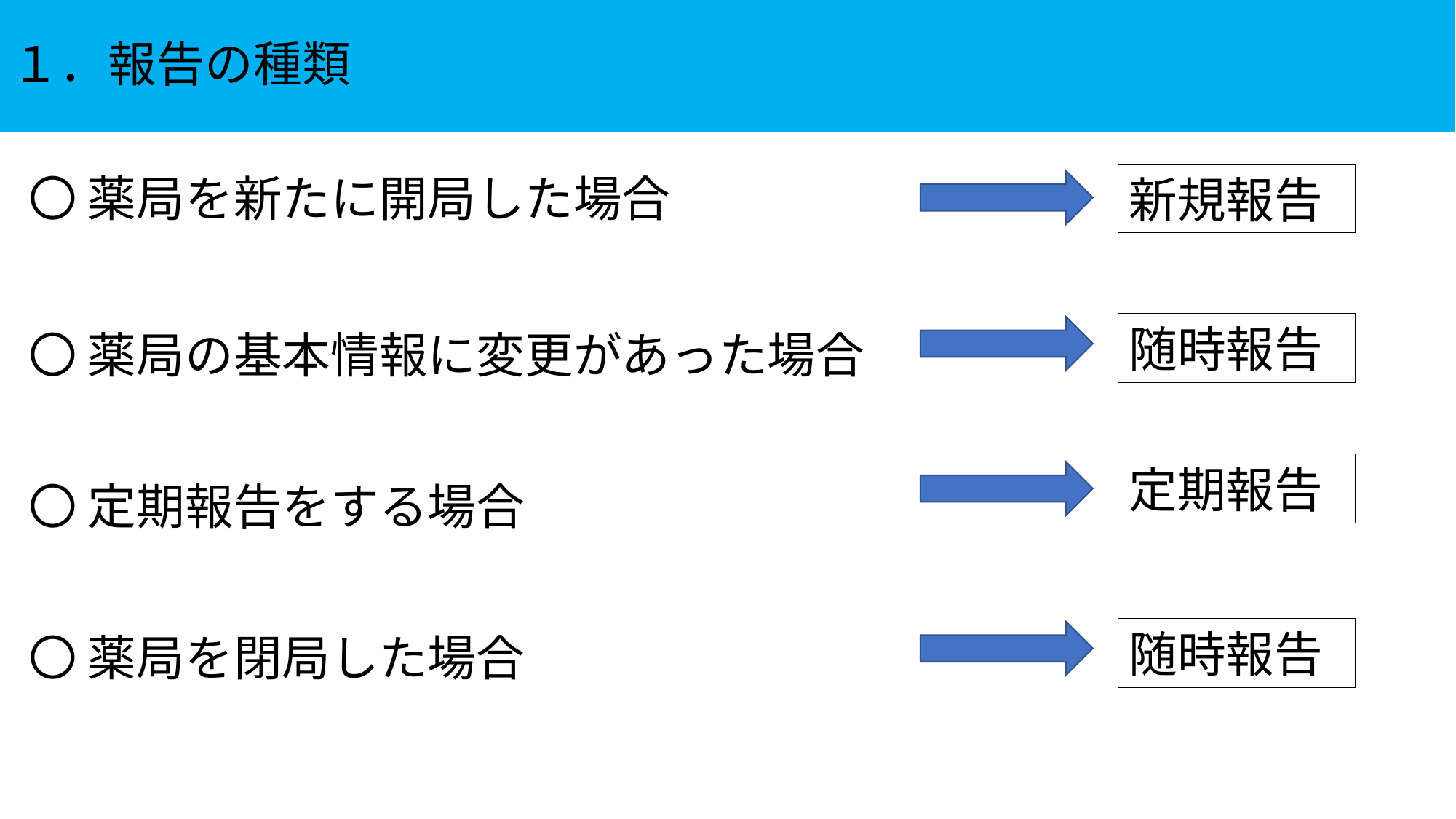

１．報告の種類

〇 薬局を新たに開局した場合
新規報告

随時報告
〇 薬局の基本情報に変更があった場合

定期報告
〇 定期報告をする場合

随時報告
〇 薬局を閉局した場合